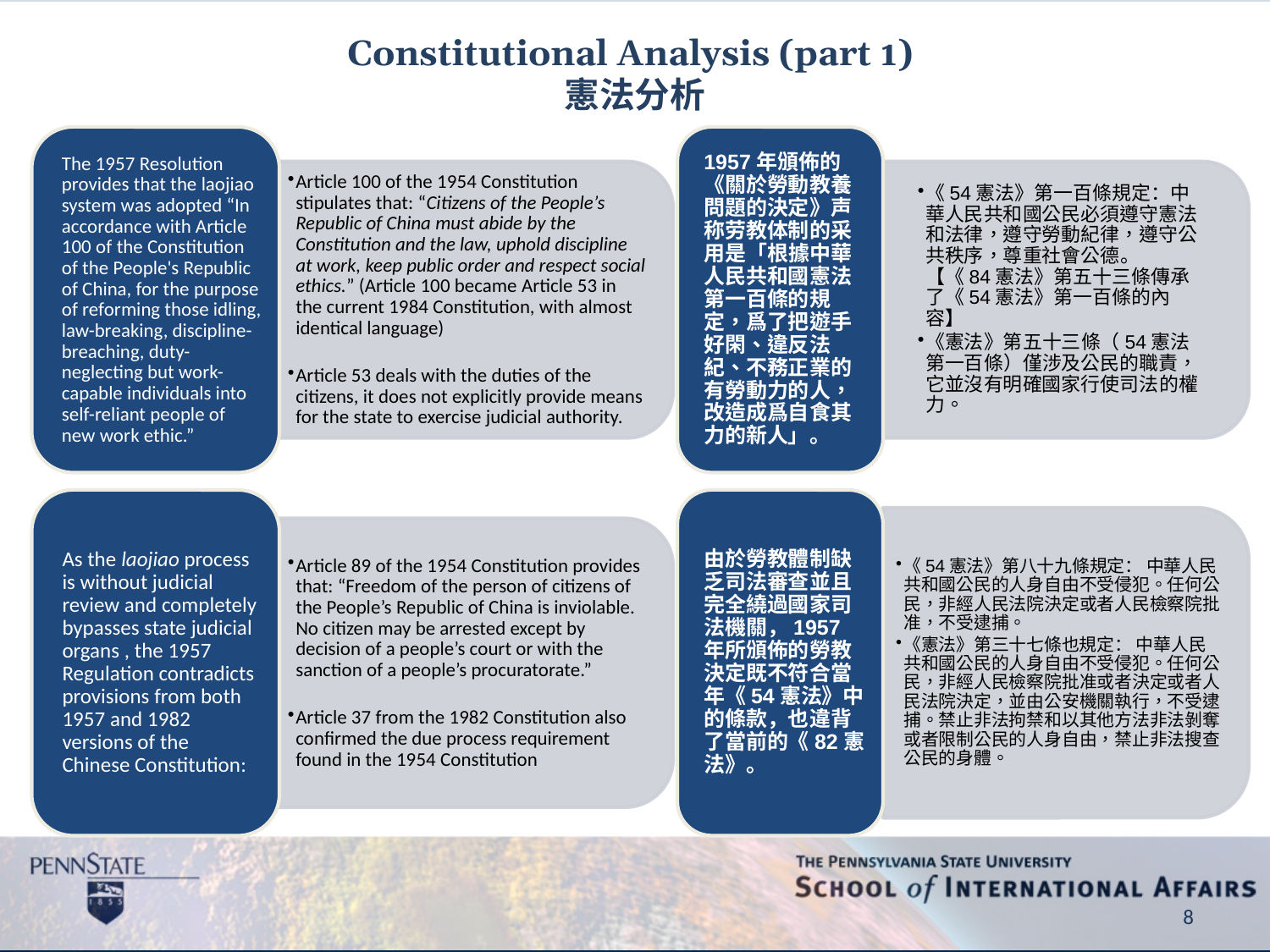

# Constitutional Analysis (part 1) 憲法分析
Article 100 of the 1954 Constitution stipulates that: “Citizens of the People’s Republic of China must abide by the Constitution and the law, uphold discipline at work, keep public order and respect social ethics.” (Article 100 became Article 53 in the current 1984 Constitution, with almost identical language)

Article 53 deals with the duties of the citizens, it does not explicitly provide means for the state to exercise judicial authority.
The 1957 Resolution provides that the laojiao system was adopted “In accordance with Article 100 of the Constitution of the People's Republic of China, for the purpose of reforming those idling, law-breaking, discipline-breaching, duty-neglecting but work-capable individuals into self-reliant people of new work ethic.”
Article 89 of the 1954 Constitution provides that: “Freedom of the person of citizens of the People’s Republic of China is inviolable. No citizen may be arrested except by decision of a people’s court or with the sanction of a people’s procuratorate.”

Article 37 from the 1982 Constitution also confirmed the due process requirement found in the 1954 Constitution
As the laojiao process is without judicial review and completely bypasses state judicial organs , the 1957 Regulation contradicts provisions from both 1957 and 1982 versions of the Chinese Constitution:
《54憲法》第一百條規定：中華人民共和國公民必須遵守憲法和法律，遵守勞動紀律，遵守公共秩序，尊重社會公德。【《84憲法》第五十三條傳承了《54憲法》第一百條的內容】
《憲法》第五十三條（54憲法第一百條）僅涉及公民的職責，它並沒有明確國家行使司法的權力。
1957年頒佈的《關於勞動教養問題的決定》声称劳教体制的采用是「根據中華人民共和國憲法第一百條的規定，爲了把遊手好閑、違反法紀、不務正業的有勞動力的人，改造成爲自食其力的新人」。
《54憲法》第八十九條規定： 中華人民共和國公民的人身自由不受侵犯。任何公民，非經人民法院決定或者人民檢察院批准，不受逮捕。
《憲法》第三十七條也規定： 中華人民共和國公民的人身自由不受侵犯。任何公民，非經人民檢察院批准或者決定或者人民法院決定，並由公安機關執行，不受逮捕。禁止非法拘禁和以其他方法非法剝奪或者限制公民的人身自由，禁止非法搜查公民的身體。
由於勞教體制缺乏司法審查並且完全繞過國家司法機關，1957年所頒佈的勞教決定既不符合當年《54憲法》中的條款，也違背了當前的《82憲法》。
8